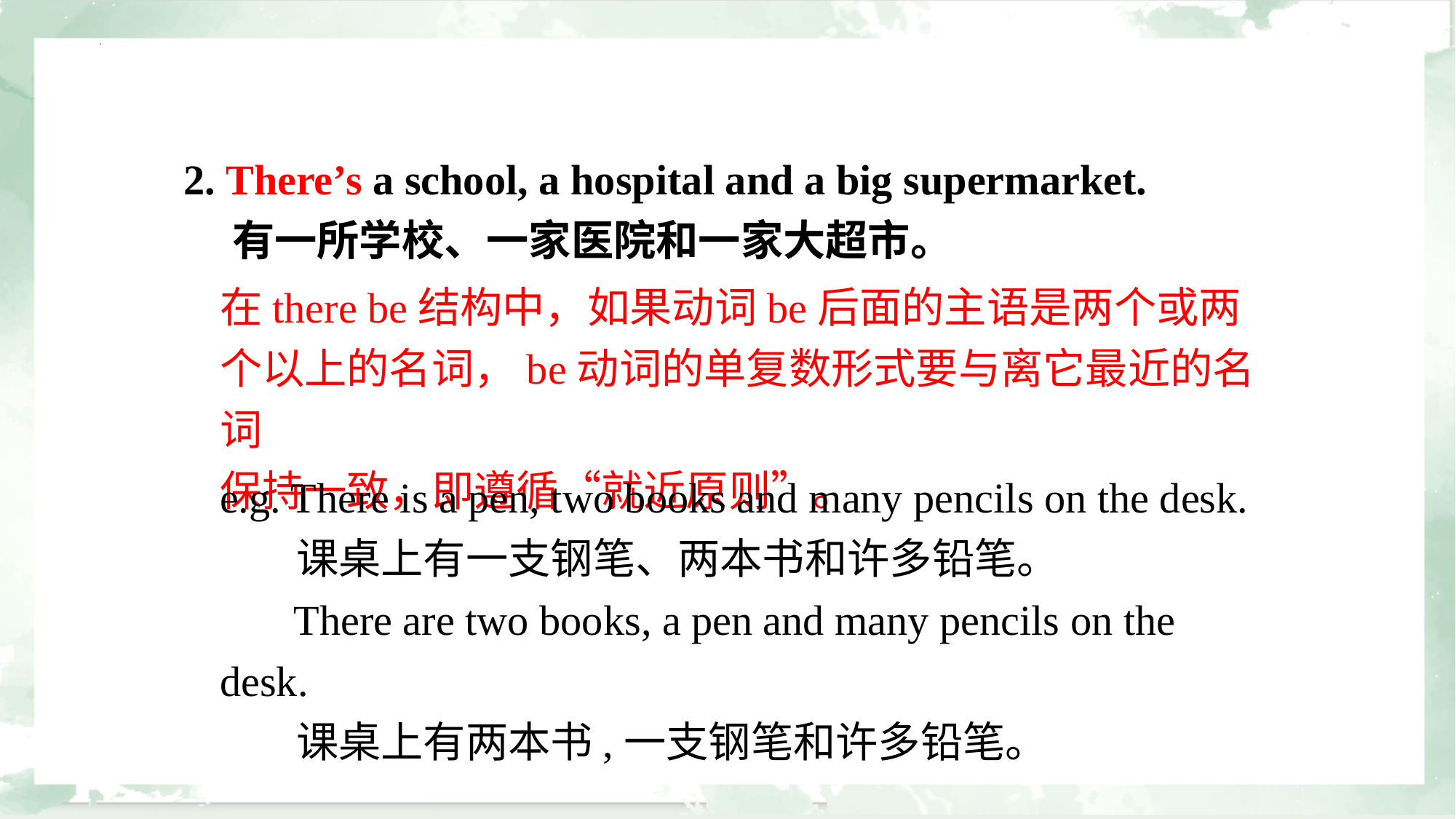

2. There’s a school, a hospital and a big supermarket.
    有一所学校、一家医院和一家大超市。
在there be结构中，如果动词be后面的主语是两个或两个以上的名词，be动词的单复数形式要与离它最近的名词
保持一致，即遵循“就近原则”。
e.g. There is a pen, two books and many pencils on the desk.
       课桌上有一支钢笔、两本书和许多铅笔。
       There are two books, a pen and many pencils on the desk.
       课桌上有两本书,一支钢笔和许多铅笔。